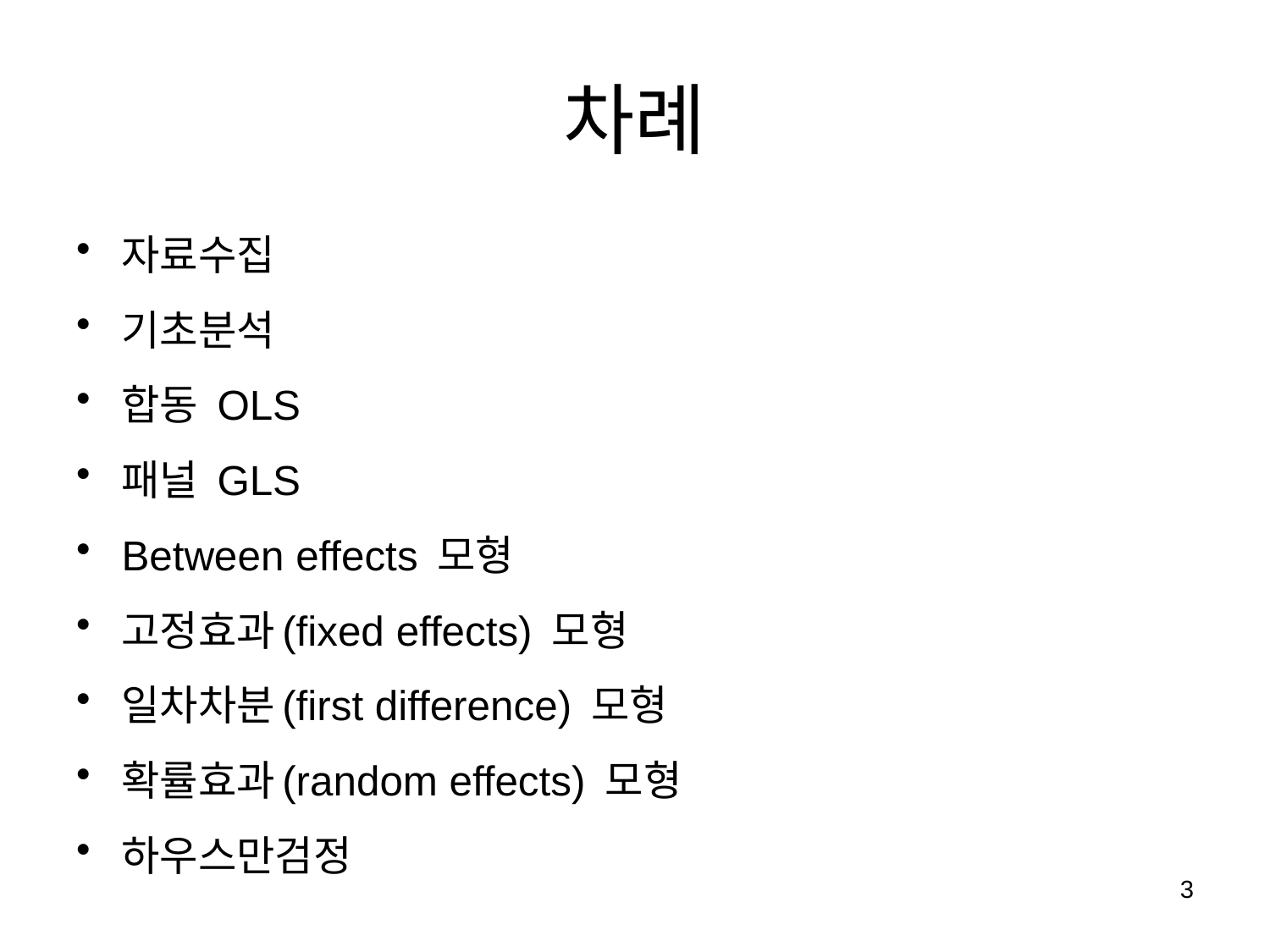

# 차례
자료수집
기초분석
합동 OLS
패널 GLS
Between effects 모형
고정효과(fixed effects) 모형
일차차분(first difference) 모형
확률효과(random effects) 모형
하우스만검정
3